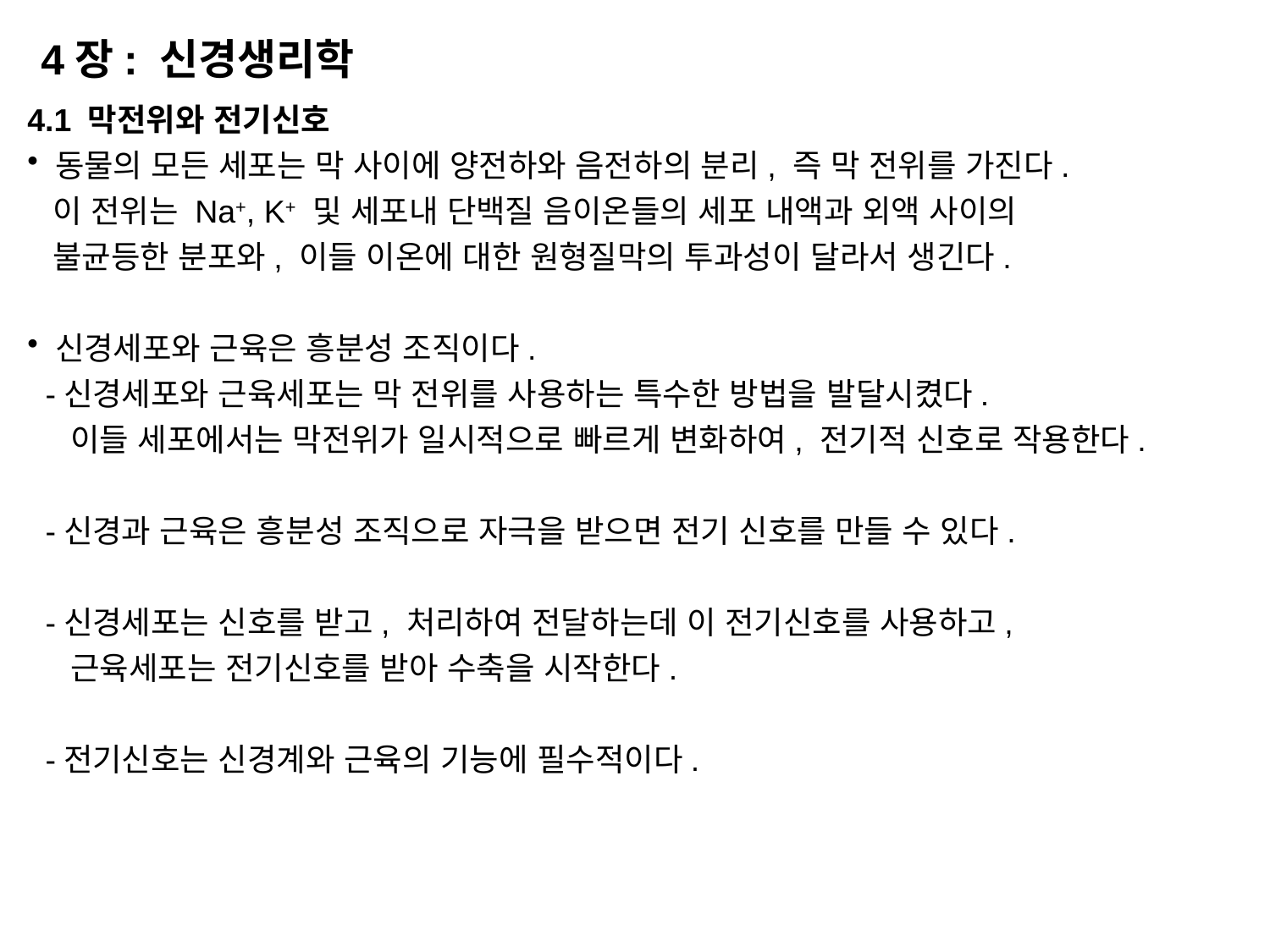

4장: 신경생리학
4.1 막전위와 전기신호
 동물의 모든 세포는 막 사이에 양전하와 음전하의 분리, 즉 막 전위를 가진다.
  이 전위는 Na+, K+ 및 세포내 단백질 음이온들의 세포 내액과 외액 사이의
  불균등한 분포와, 이들 이온에 대한 원형질막의 투과성이 달라서 생긴다.

 신경세포와 근육은 흥분성 조직이다.
  -신경세포와 근육세포는 막 전위를 사용하는 특수한 방법을 발달시켰다.
    이들 세포에서는 막전위가 일시적으로 빠르게 변화하여, 전기적 신호로 작용한다.

  -신경과 근육은 흥분성 조직으로 자극을 받으면 전기 신호를 만들 수 있다.

  -신경세포는 신호를 받고, 처리하여 전달하는데 이 전기신호를 사용하고,
    근육세포는 전기신호를 받아 수축을 시작한다.

  -전기신호는 신경계와 근육의 기능에 필수적이다.